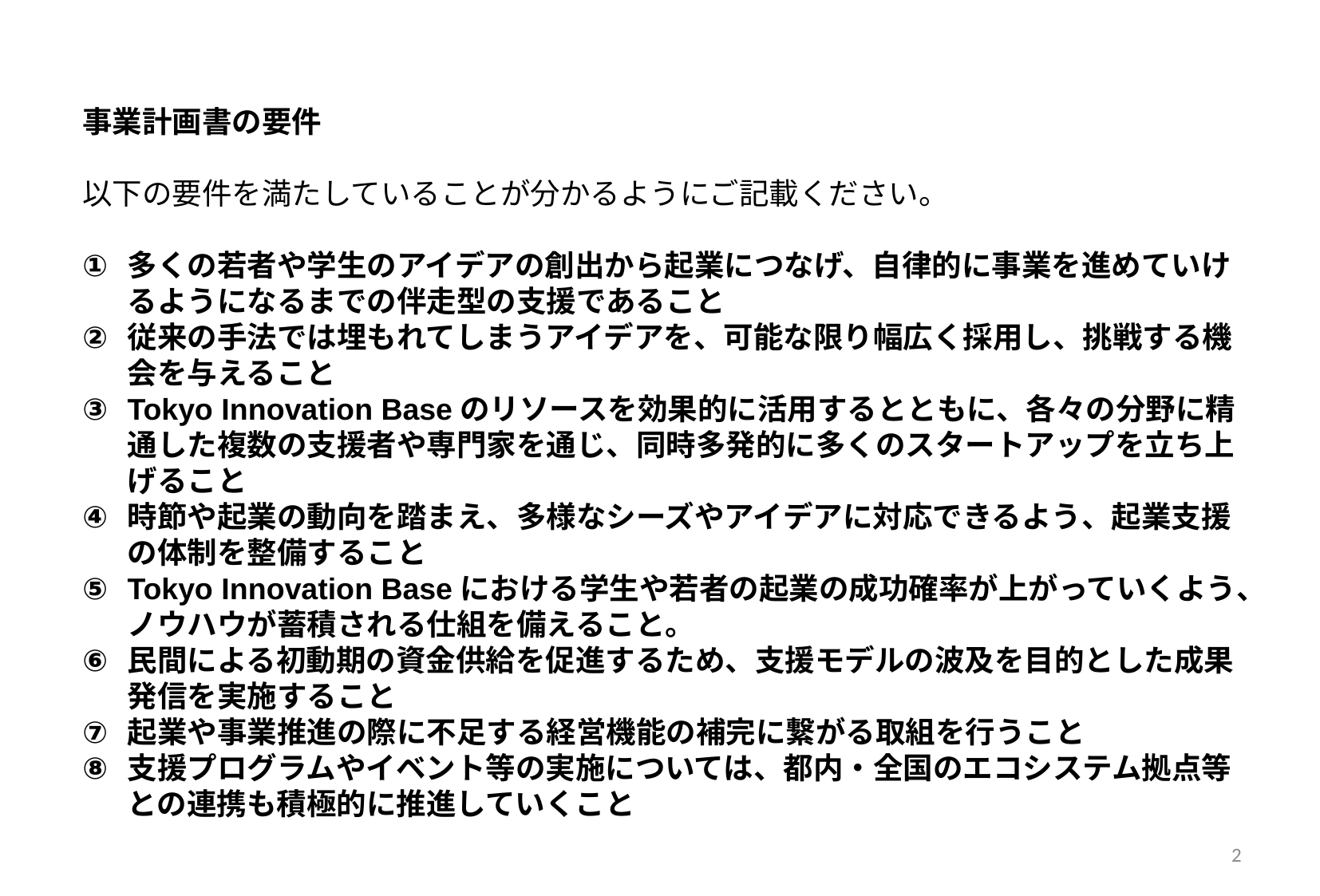

事業計画書の要件

以下の要件を満たしていることが分かるようにご記載ください。

多くの若者や学生のアイデアの創出から起業につなげ、自律的に事業を進めていけるようになるまでの伴走型の支援であること
従来の手法では埋もれてしまうアイデアを、可能な限り幅広く採用し、挑戦する機会を与えること
Tokyo Innovation Baseのリソースを効果的に活用するとともに、各々の分野に精通した複数の支援者や専門家を通じ、同時多発的に多くのスタートアップを立ち上げること
時節や起業の動向を踏まえ、多様なシーズやアイデアに対応できるよう、起業支援の体制を整備すること
Tokyo Innovation Baseにおける学生や若者の起業の成功確率が上がっていくよう、ノウハウが蓄積される仕組を備えること。
民間による初動期の資金供給を促進するため、支援モデルの波及を目的とした成果発信を実施すること
起業や事業推進の際に不足する経営機能の補完に繋がる取組を行うこと
支援プログラムやイベント等の実施については、都内・全国のエコシステム拠点等との連携も積極的に推進していくこと
2